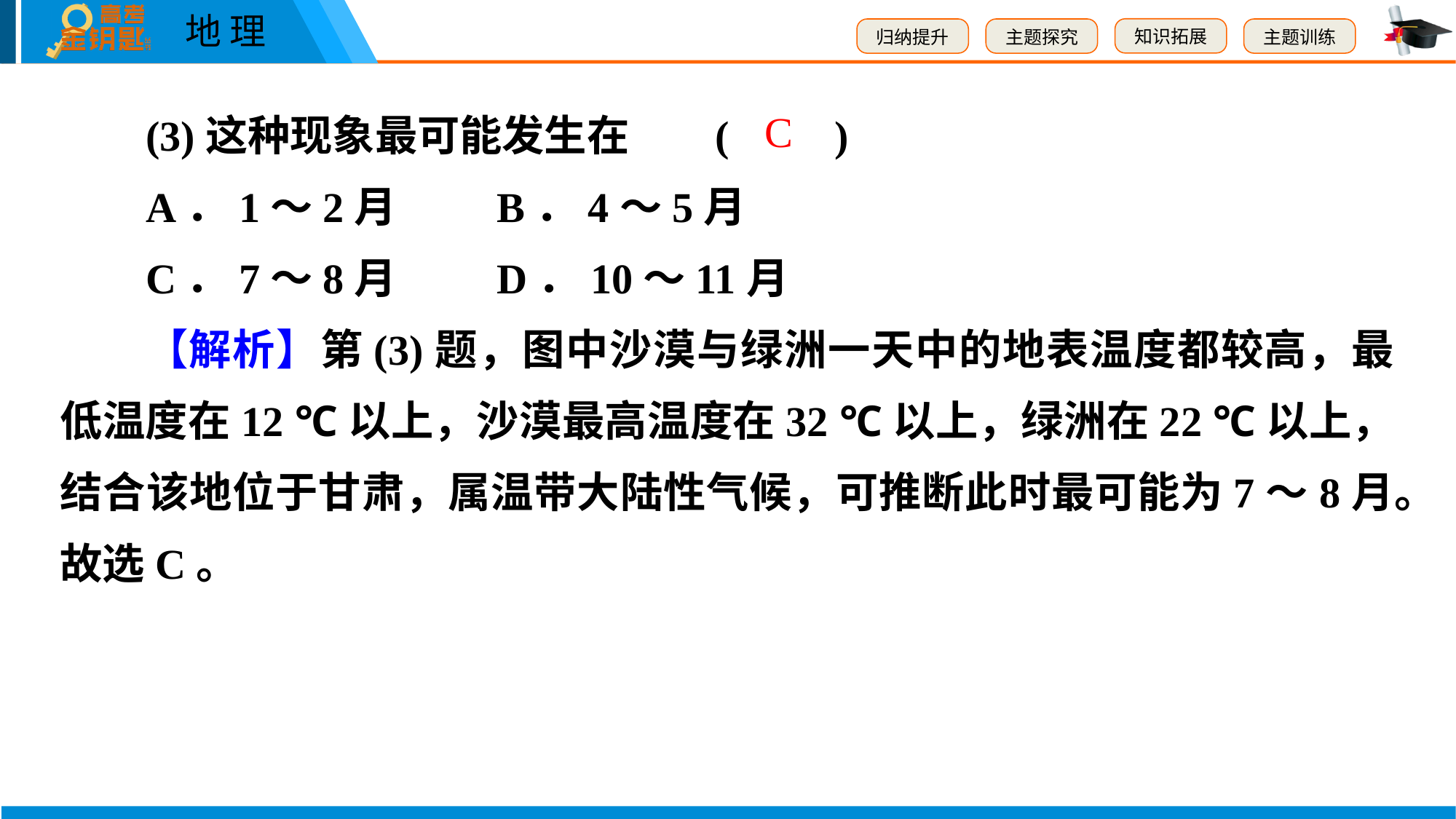

(3)这种现象最可能发生在	(　　)
A．1～2月　　	B．4～5月
C．7～8月　　	D．10～11月
【解析】第(3)题，图中沙漠与绿洲一天中的地表温度都较高，最低温度在12 ℃以上，沙漠最高温度在32 ℃以上，绿洲在22 ℃以上，结合该地位于甘肃，属温带大陆性气候，可推断此时最可能为7～8月。故选C。

C